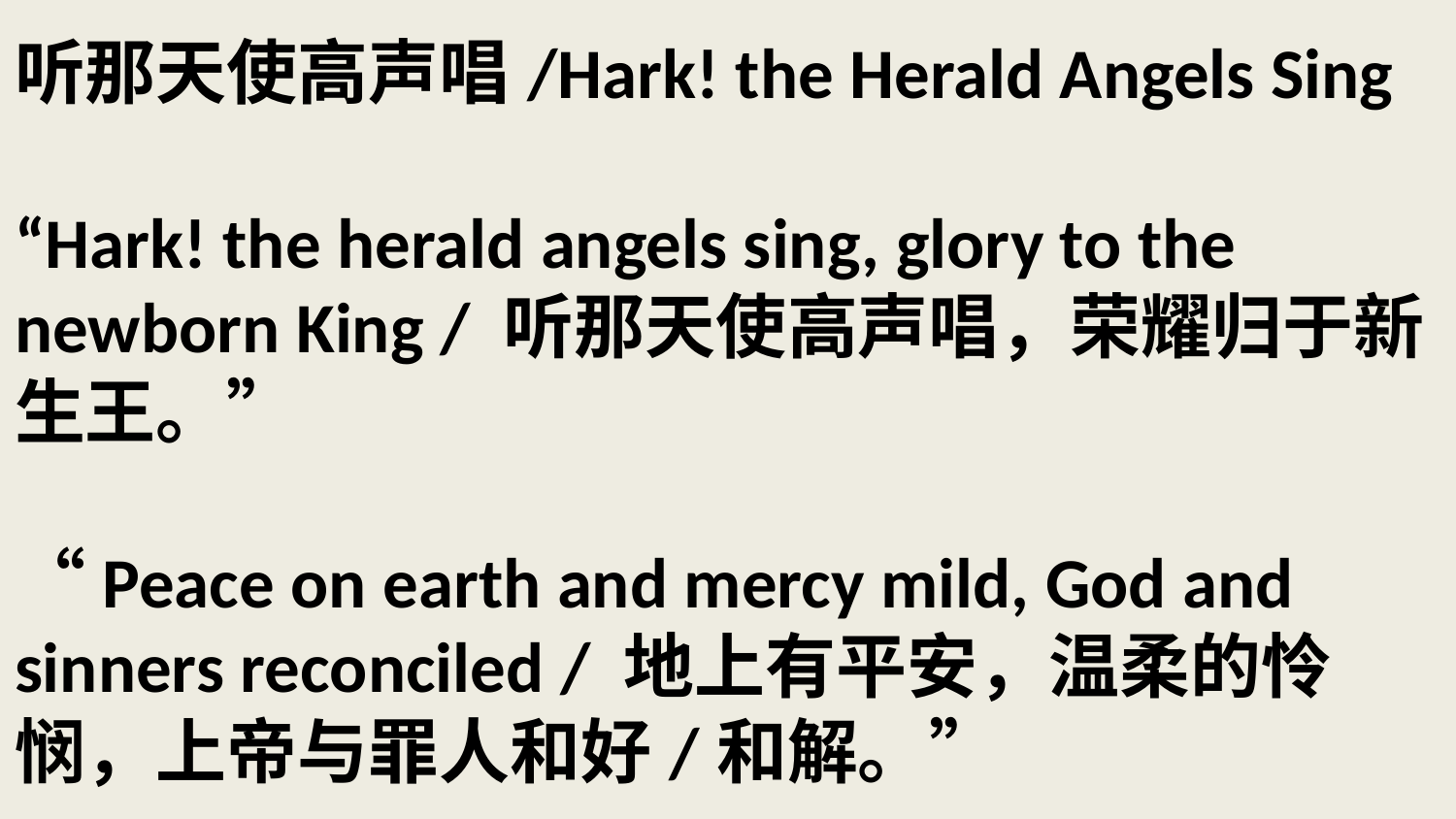

# 听那天使高声唱/Hark! the Herald Angels Sing “Hark! the herald angels sing, glory to the newborn King / 听那天使高声唱，荣耀归于新生王。” “Peace on earth and mercy mild, God and sinners reconciled / 地上有平安，温柔的怜悯，上帝与罪人和好/和解。”